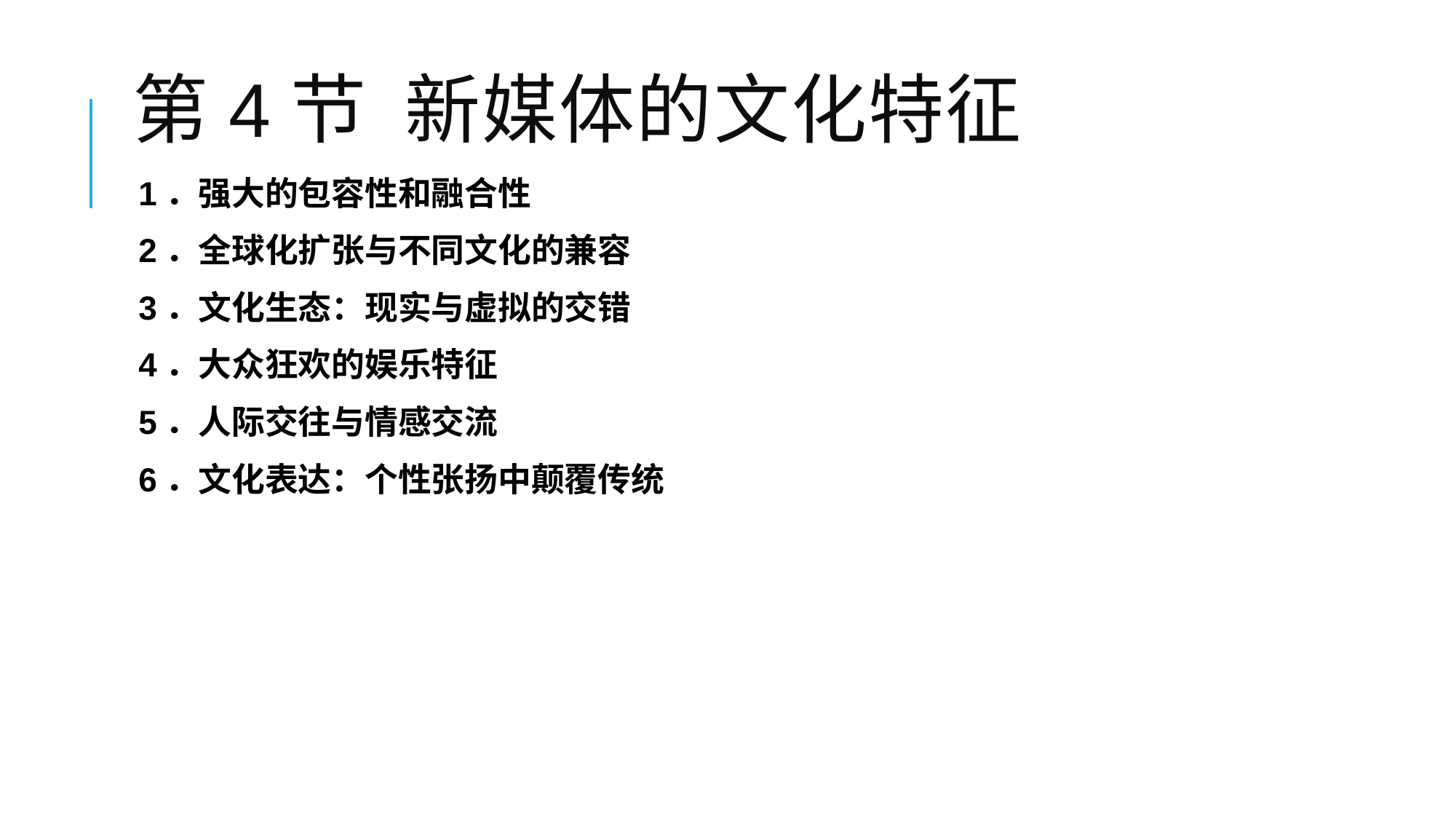

# 第4节  新媒体的文化特征
1．强大的包容性和融合性
2．全球化扩张与不同文化的兼容
3．文化生态：现实与虚拟的交错
4．大众狂欢的娱乐特征
5．人际交往与情感交流
6．文化表达：个性张扬中颠覆传统